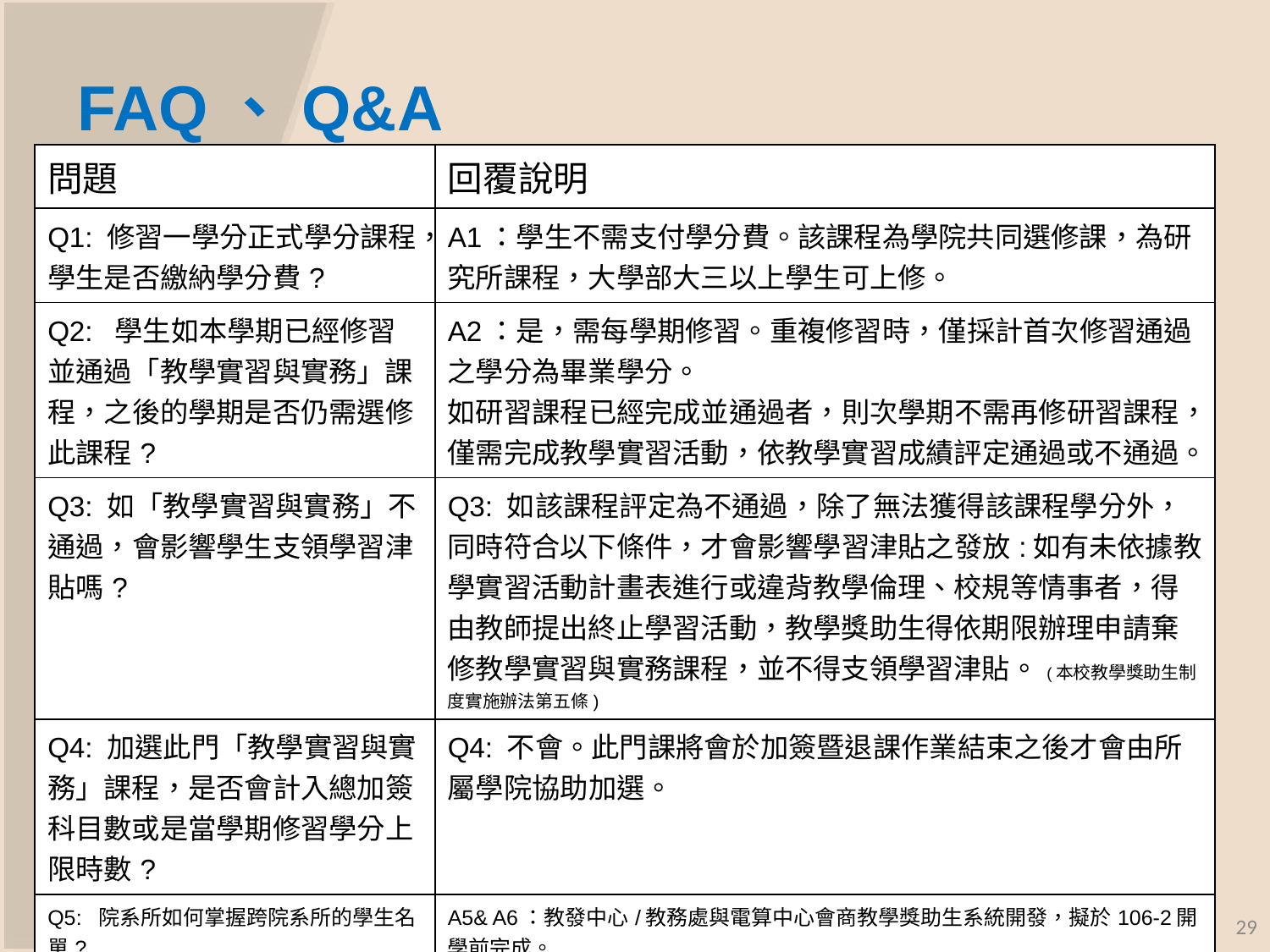

# FAQ、Q&A
| 問題 | 回覆說明 |
| --- | --- |
| Q1: 修習一學分正式學分課程，學生是否繳納學分費? | A1：學生不需支付學分費。該課程為學院共同選修課，為研究所課程，大學部大三以上學生可上修。 |
| Q2: 學生如本學期已經修習並通過「教學實習與實務」課程，之後的學期是否仍需選修此課程? | A2：是，需每學期修習。重複修習時，僅採計首次修習通過之學分為畢業學分。 如研習課程已經完成並通過者，則次學期不需再修研習課程，僅需完成教學實習活動，依教學實習成績評定通過或不通過。 |
| Q3: 如「教學實習與實務」不通過，會影響學生支領學習津貼嗎? | Q3: 如該課程評定為不通過，除了無法獲得該課程學分外，同時符合以下條件，才會影響學習津貼之發放:如有未依據教學實習活動計畫表進行或違背教學倫理、校規等情事者，得由教師提出終止學習活動，教學獎助生得依期限辦理申請棄修教學實習與實務課程，並不得支領學習津貼。(本校教學獎助生制度實施辦法第五條) |
| Q4: 加選此門「教學實習與實務」課程，是否會計入總加簽科目數或是當學期修習學分上限時數? | Q4: 不會。此門課將會於加簽暨退課作業結束之後才會由所屬學院協助加選。 |
| Q5: 院系所如何掌握跨院系所的學生名單? | A5& A6：教發中心/教務處與電算中心會商教學獎助生系統開發，擬於106-2開學前完成。 106-1擬請各院系所根據教發中心/教務處規劃、研擬之作業流程進行。 |
| Q6: 同一同學擔任多門教學實習課程之成績匯整與計算方式? |  |
29